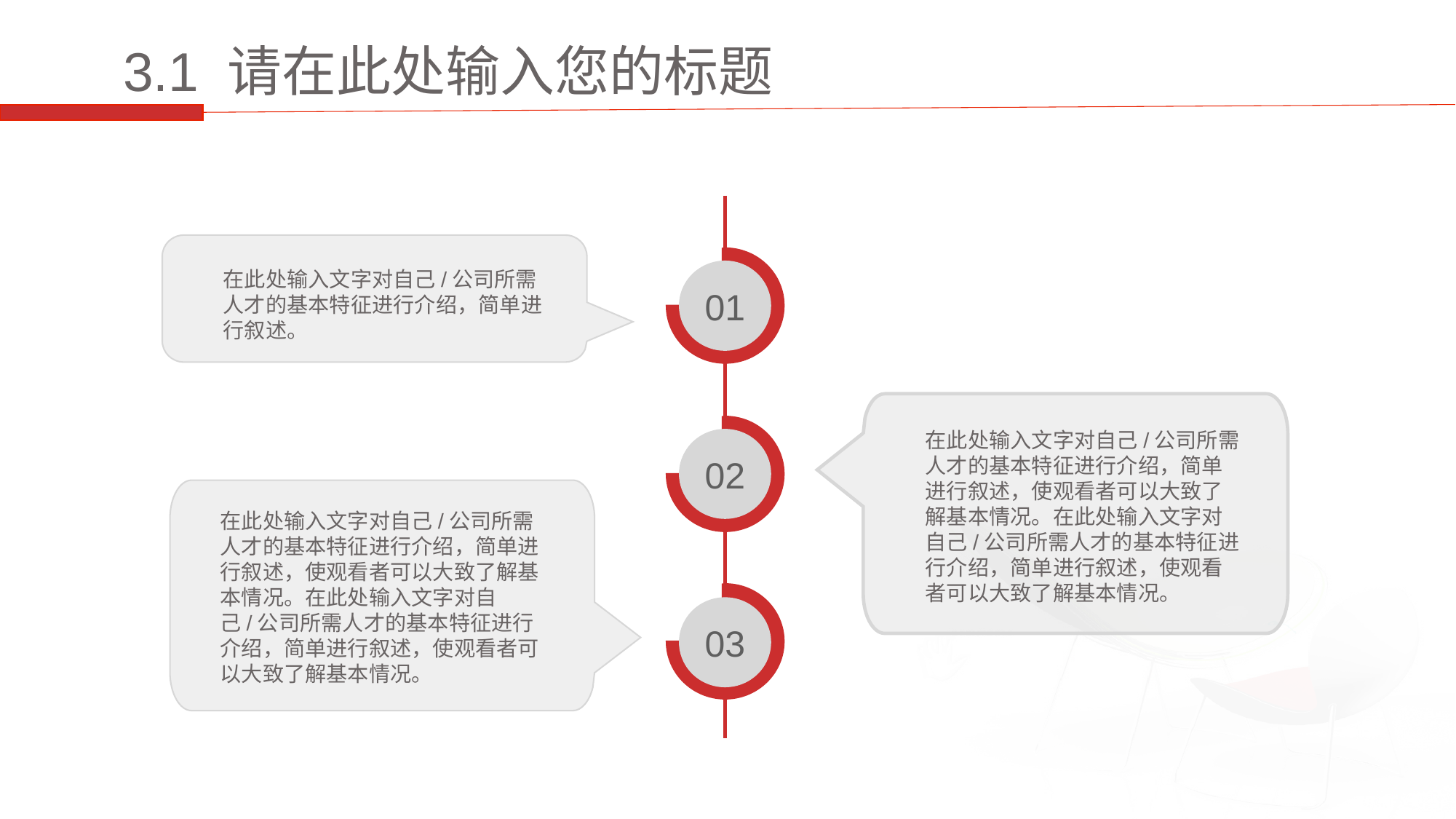

3.1 请在此处输入您的标题

在此处输入文字对自己/公司所需人才的基本特征进行介绍，简单进行叙述。
01

在此处输入文字对自己/公司所需人才的基本特征进行介绍，简单进行叙述，使观看者可以大致了解基本情况。在此处输入文字对自己/公司所需人才的基本特征进行介绍，简单进行叙述，使观看者可以大致了解基本情况。
02
在此处输入文字对自己/公司所需人才的基本特征进行介绍，简单进行叙述，使观看者可以大致了解基本情况。在此处输入文字对自己/公司所需人才的基本特征进行介绍，简单进行叙述，使观看者可以大致了解基本情况。

03